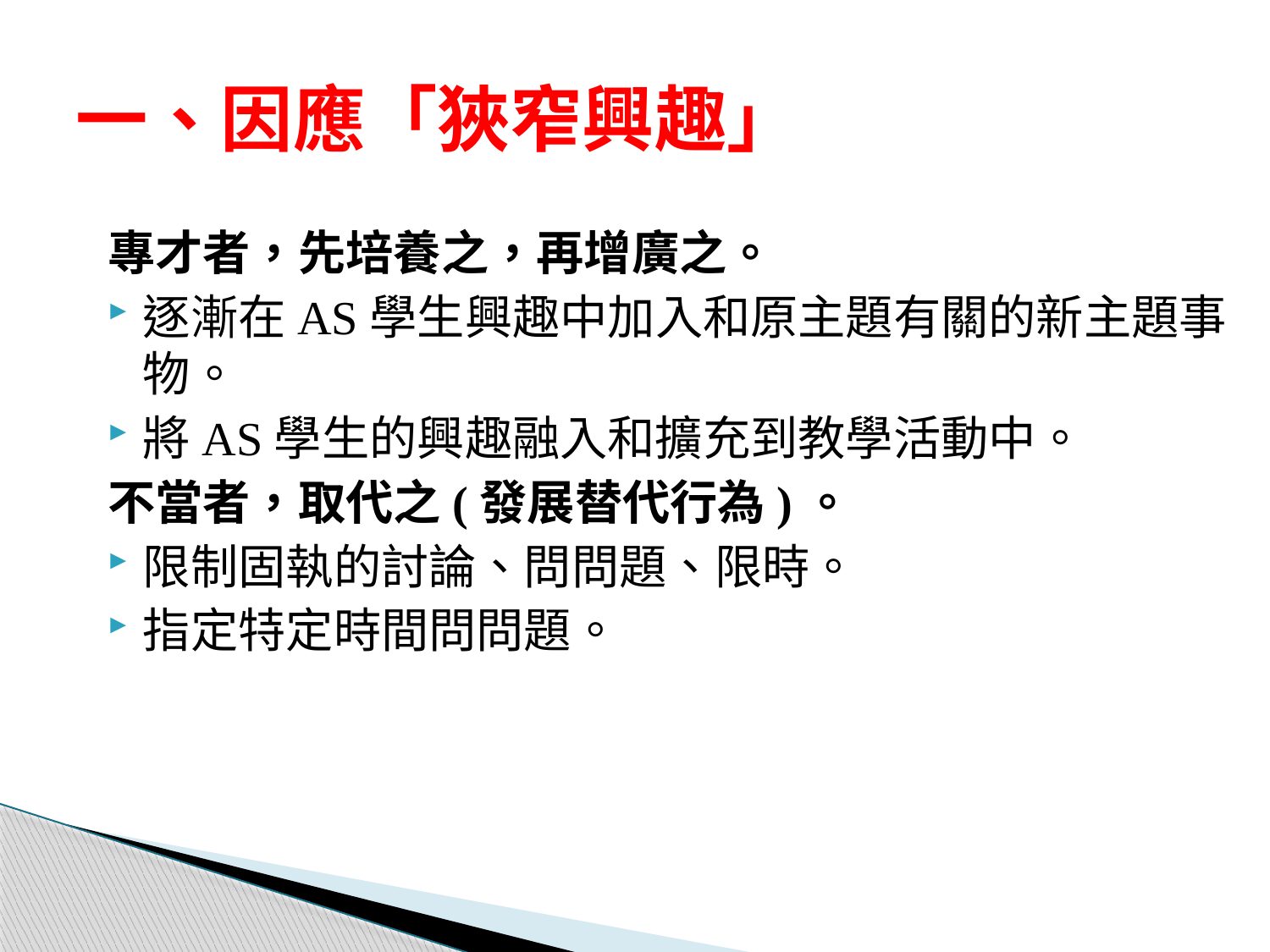

# 一、因應「狹窄興趣」
專才者，先培養之，再增廣之。
逐漸在AS學生興趣中加入和原主題有關的新主題事物。
將AS學生的興趣融入和擴充到教學活動中。
不當者，取代之(發展替代行為)。
限制固執的討論、問問題、限時。
指定特定時間問問題。